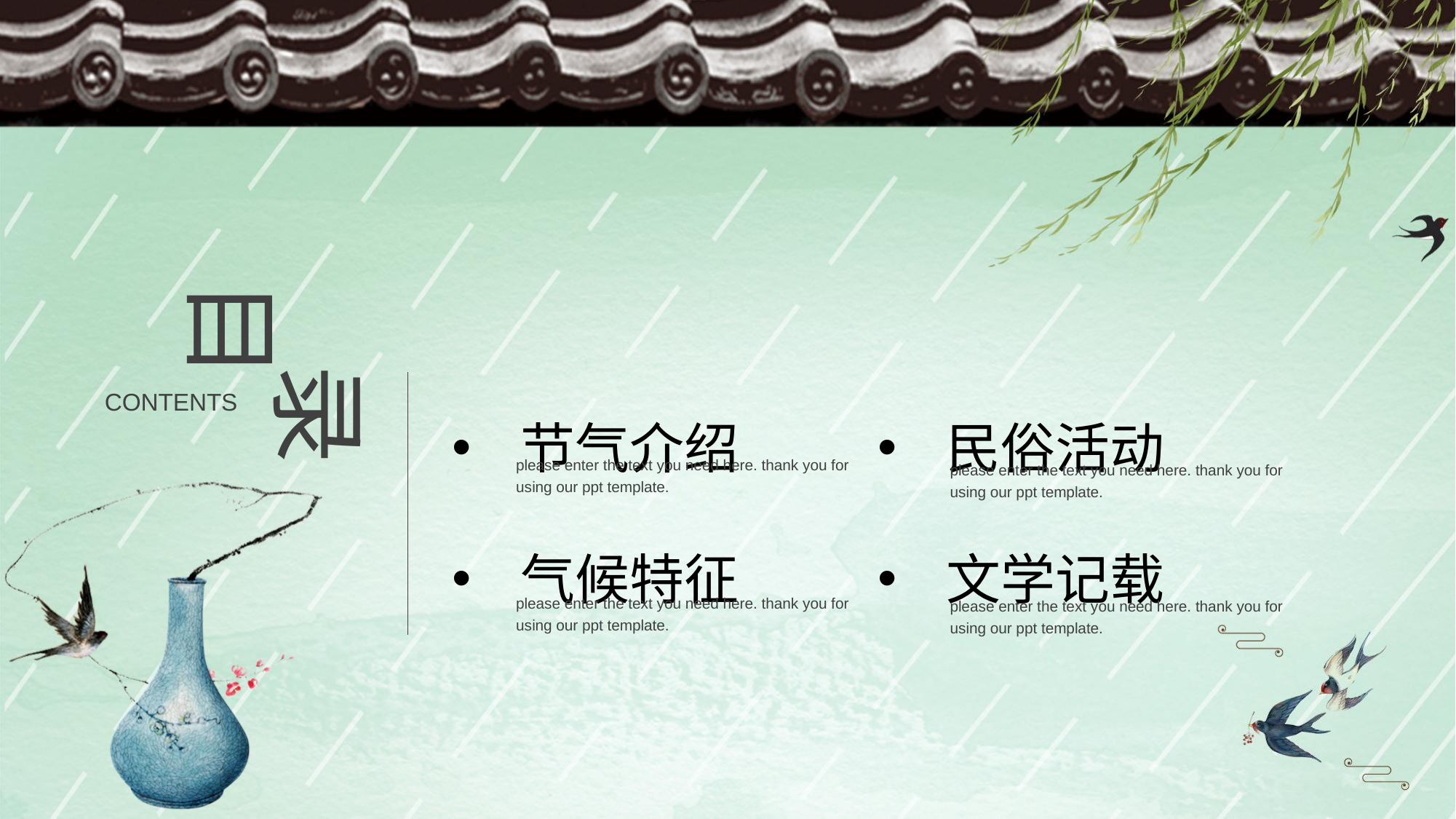

目
节气介绍
气候特征
民俗活动
文学记载
录
CONTENTS
please enter the text you need here. thank you for using our ppt template.
please enter the text you need here. thank you for using our ppt template.
please enter the text you need here. thank you for using our ppt template.
please enter the text you need here. thank you for using our ppt template.